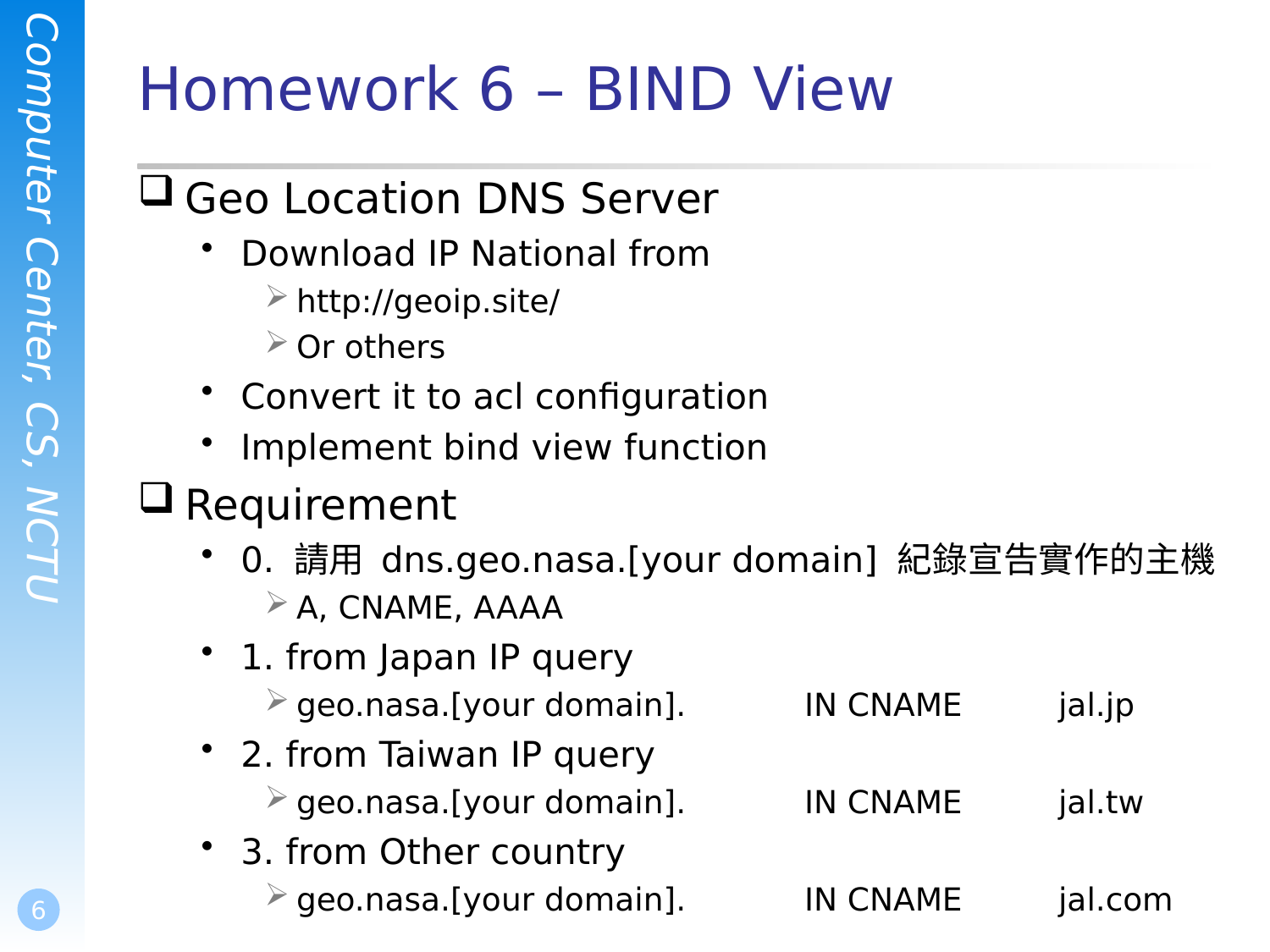

# Homework 6 – BIND View
Geo Location DNS Server
Download IP National from
http://geoip.site/
Or others
Convert it to acl configuration
Implement bind view function
Requirement
0. 請用 dns.geo.nasa.[your domain] 紀錄宣告實作的主機
A, CNAME, AAAA
1. from Japan IP query
geo.nasa.[your domain].	IN CNAME	jal.jp
2. from Taiwan IP query
geo.nasa.[your domain].	IN CNAME	jal.tw
3. from Other country
geo.nasa.[your domain].	IN CNAME	jal.com